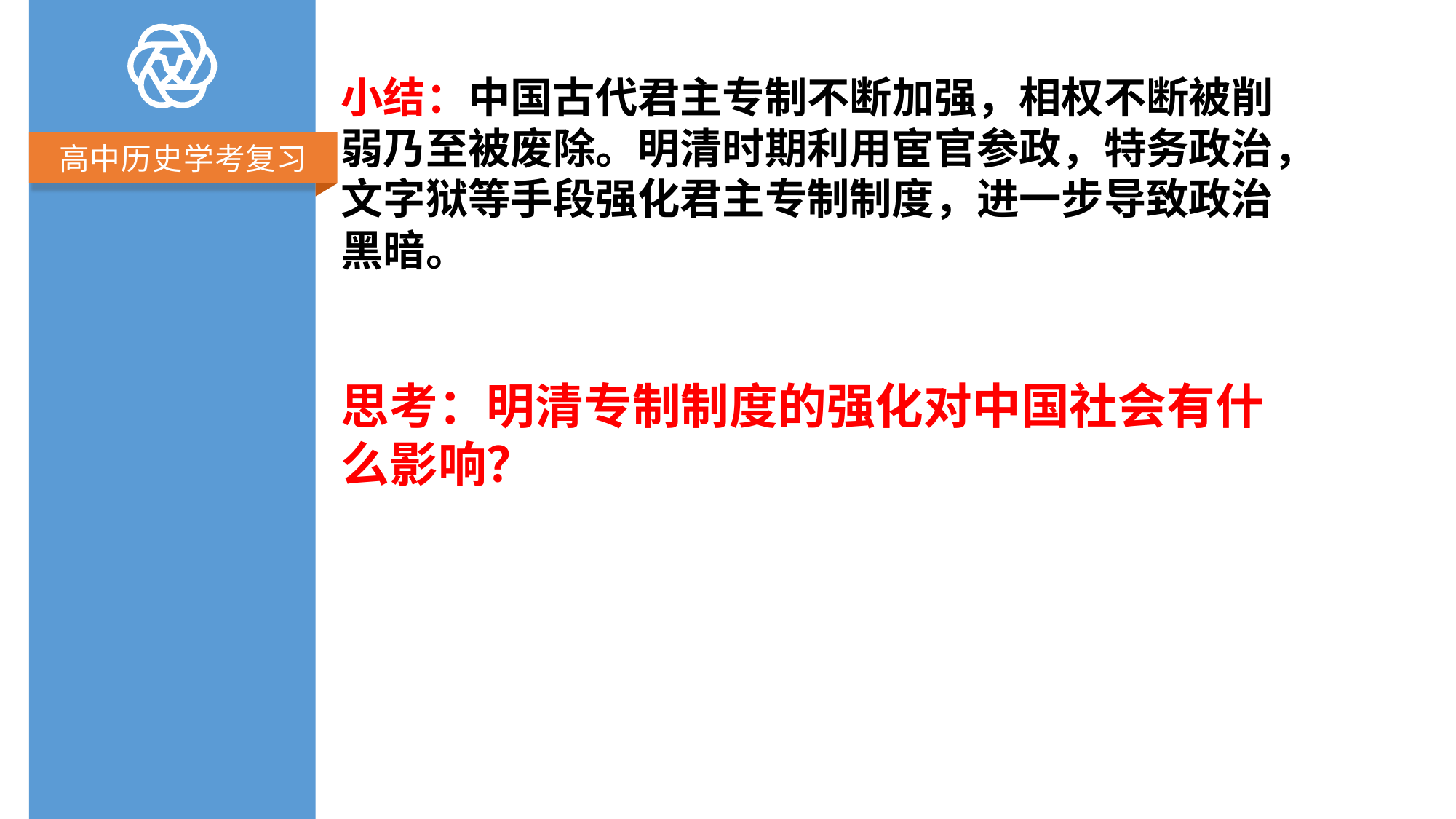

小结：中国古代君主专制不断加强，相权不断被削弱乃至被废除。明清时期利用宦官参政，特务政治，文字狱等手段强化君主专制制度，进一步导致政治黑暗。
思考：明清专制制度的强化对中国社会有什么影响？